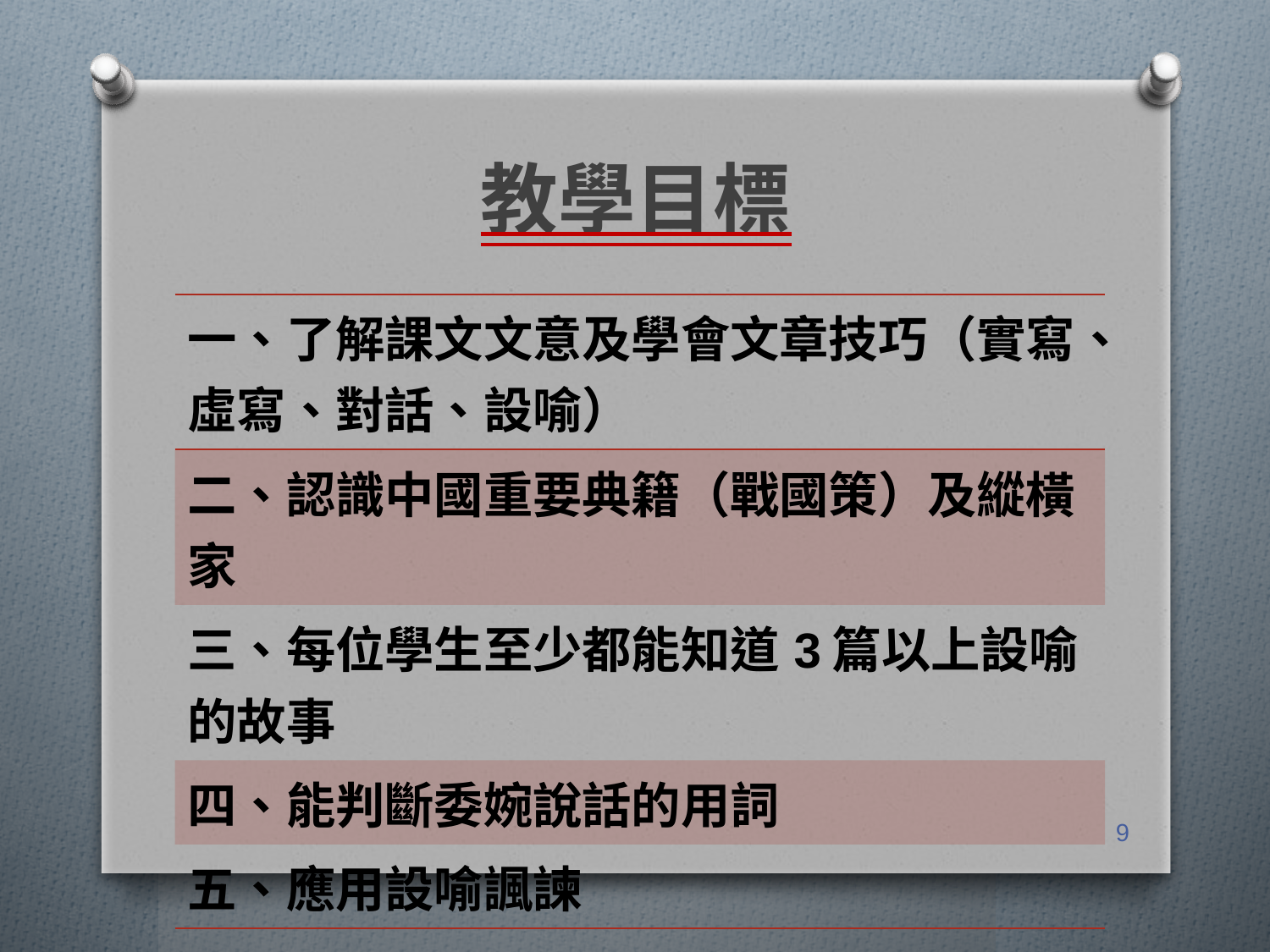

# 教學目標
| 一、了解課文文意及學會文章技巧（實寫、虛寫、對話、設喻） |
| --- |
| 二、認識中國重要典籍（戰國策）及縱橫家 |
| 三、每位學生至少都能知道3篇以上設喻的故事 |
| 四、能判斷委婉說話的用詞 |
| 五、應用設喻諷諫 |
9